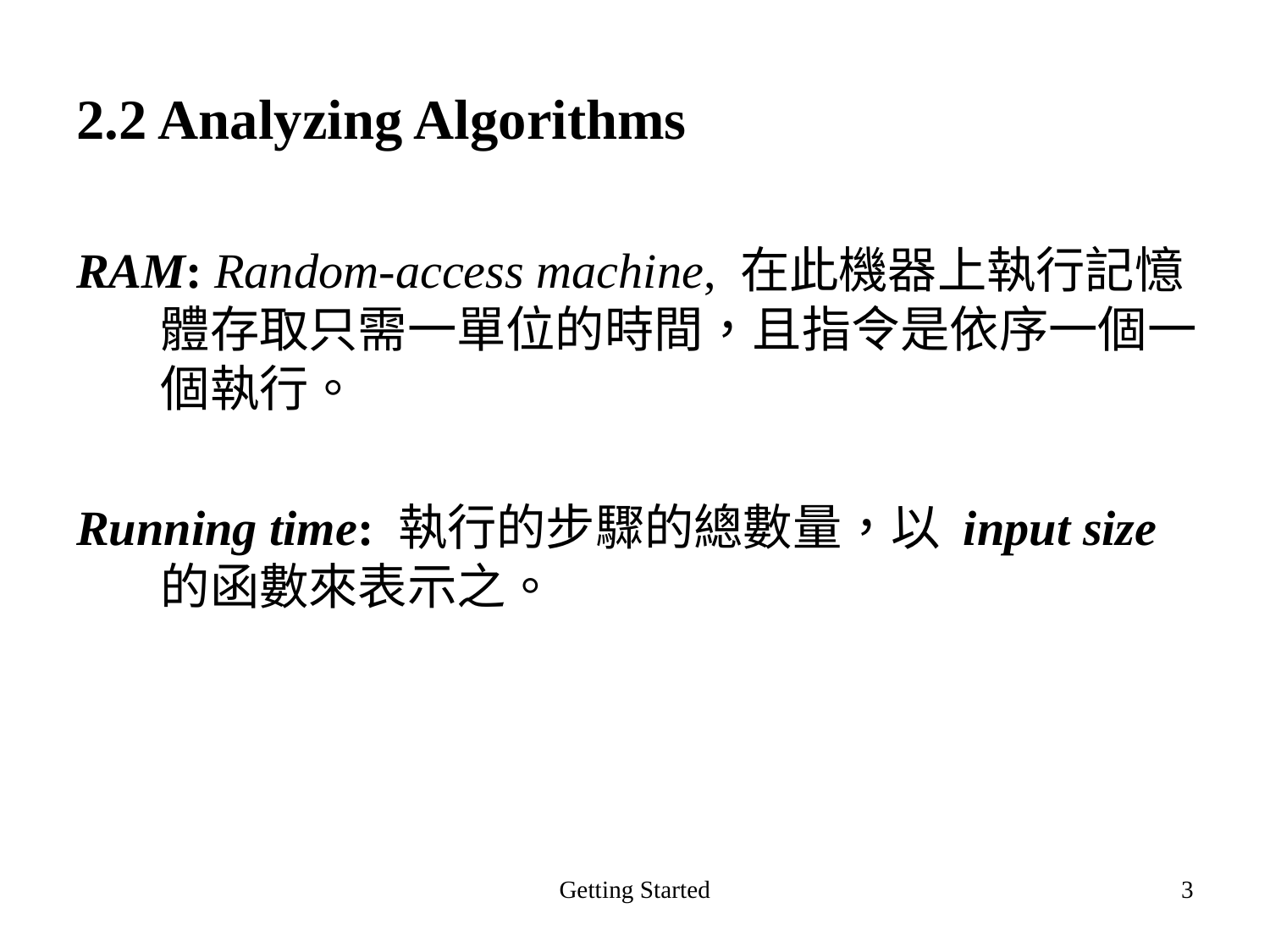

2.2 Analyzing Algorithms

RAM: Random-access machine, 在此機器上執行記憶體存取只需一單位的時間，且指令是依序一個一個執行。

Running time: 執行的步驟的總數量，以 input size 的函數來表示之。
Getting Started
3